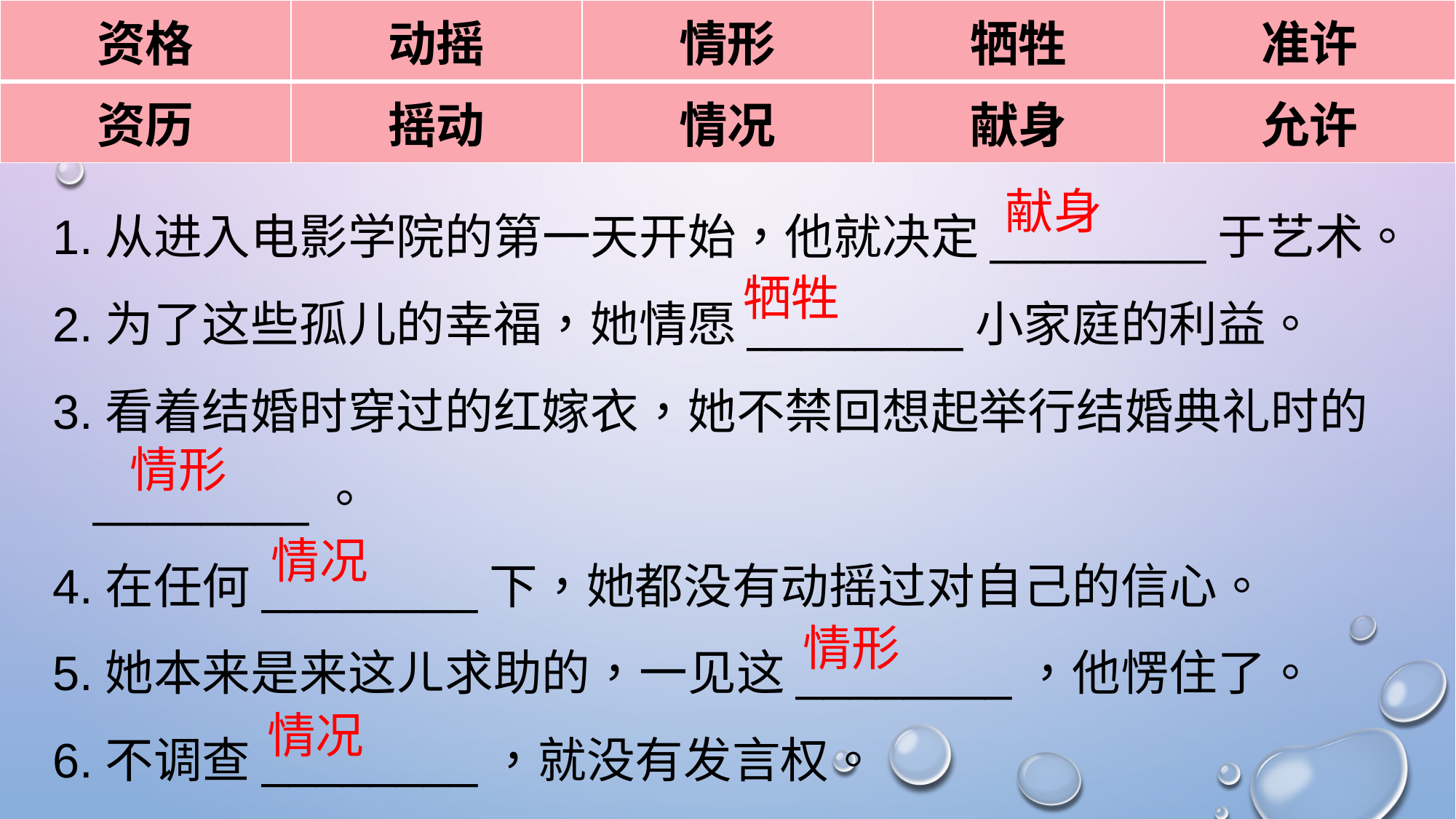

| 资格 | 动摇 | 情形 | 牺牲 | 准许 |
| --- | --- | --- | --- | --- |
| 资历 | 摇动 | 情况 | 献身 | 允许 |
1.从进入电影学院的第一天开始，他就决定________于艺术。
2.为了这些孤儿的幸福，她情愿________小家庭的利益。
3.看着结婚时穿过的红嫁衣，她不禁回想起举行结婚典礼时的
   ________。
4.在任何________下，她都没有动摇过对自己的信心。
5.她本来是来这ㄦ求助的，一见这________，他愣住了。
6.不调查________，就没有发言权。
献身
牺牲
情形
情况
情形
情况